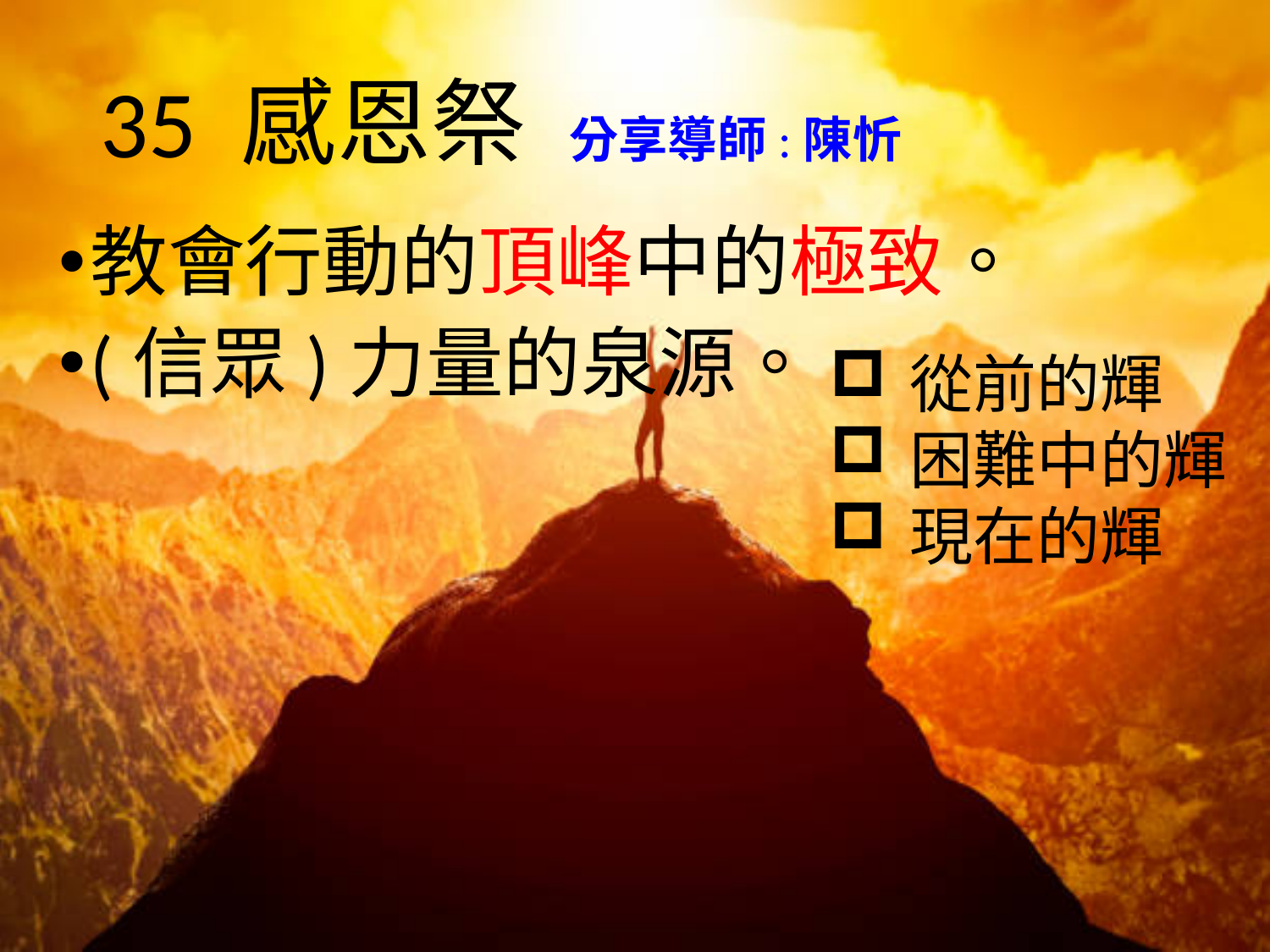

# 35 感恩祭  分享導師:陳忻
教會行動的頂峰中的極致。
(信眾)力量的泉源。
從前的輝
困難中的輝
現在的輝